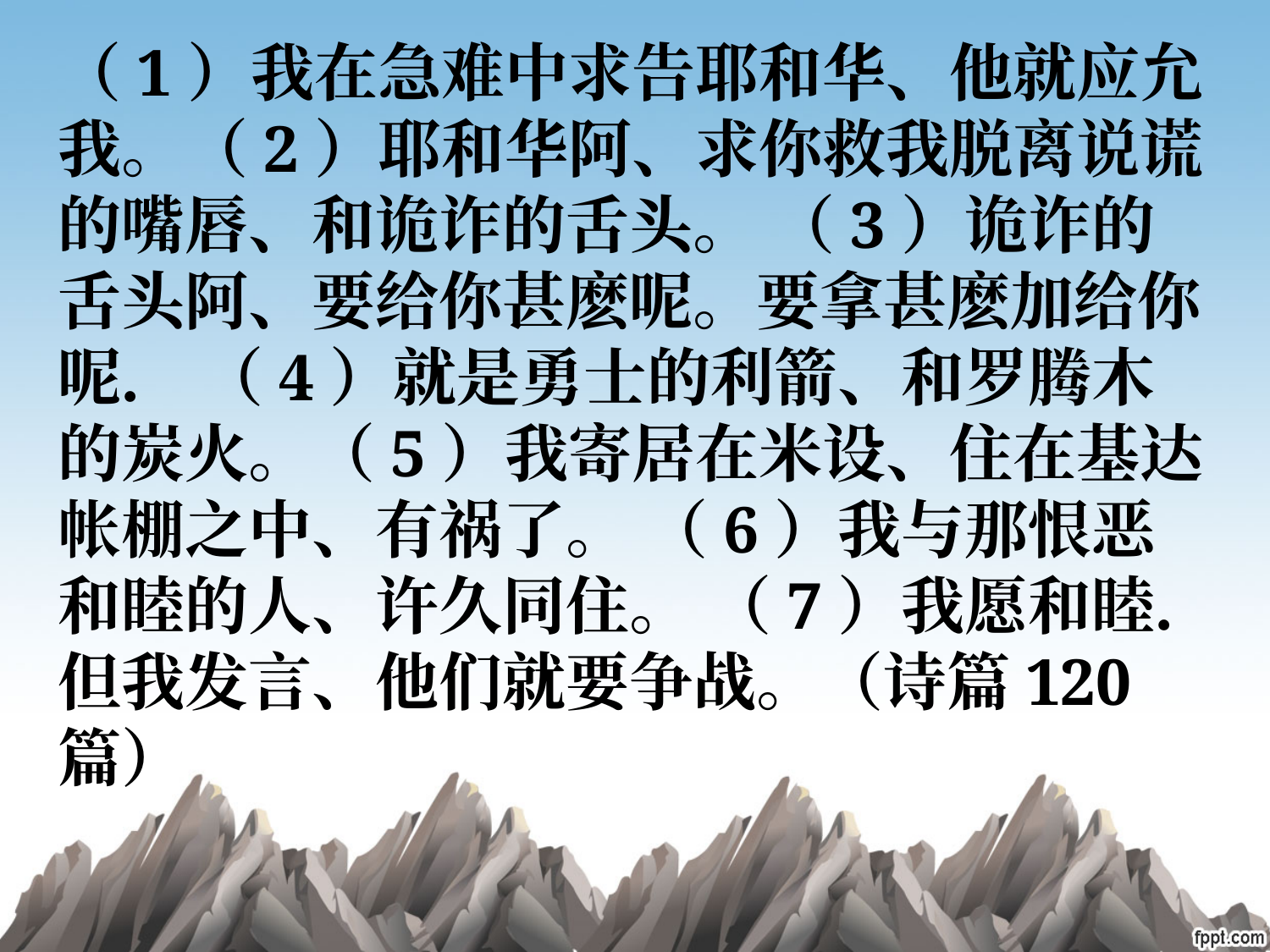

（1）我在急难中求告耶和华、他就应允我。（2）耶和华阿、求你救我脱离说谎的嘴唇、和诡诈的舌头。 （3）诡诈的舌头阿、要给你甚麽呢。要拿甚麽加给你呢． （4）就是勇士的利箭、和罗腾木的炭火。（5）我寄居在米设、住在基达帐棚之中、有祸了。 （6）我与那恨恶和睦的人、许久同住。 （7）我愿和睦．但我发言、他们就要争战。（诗篇120篇）